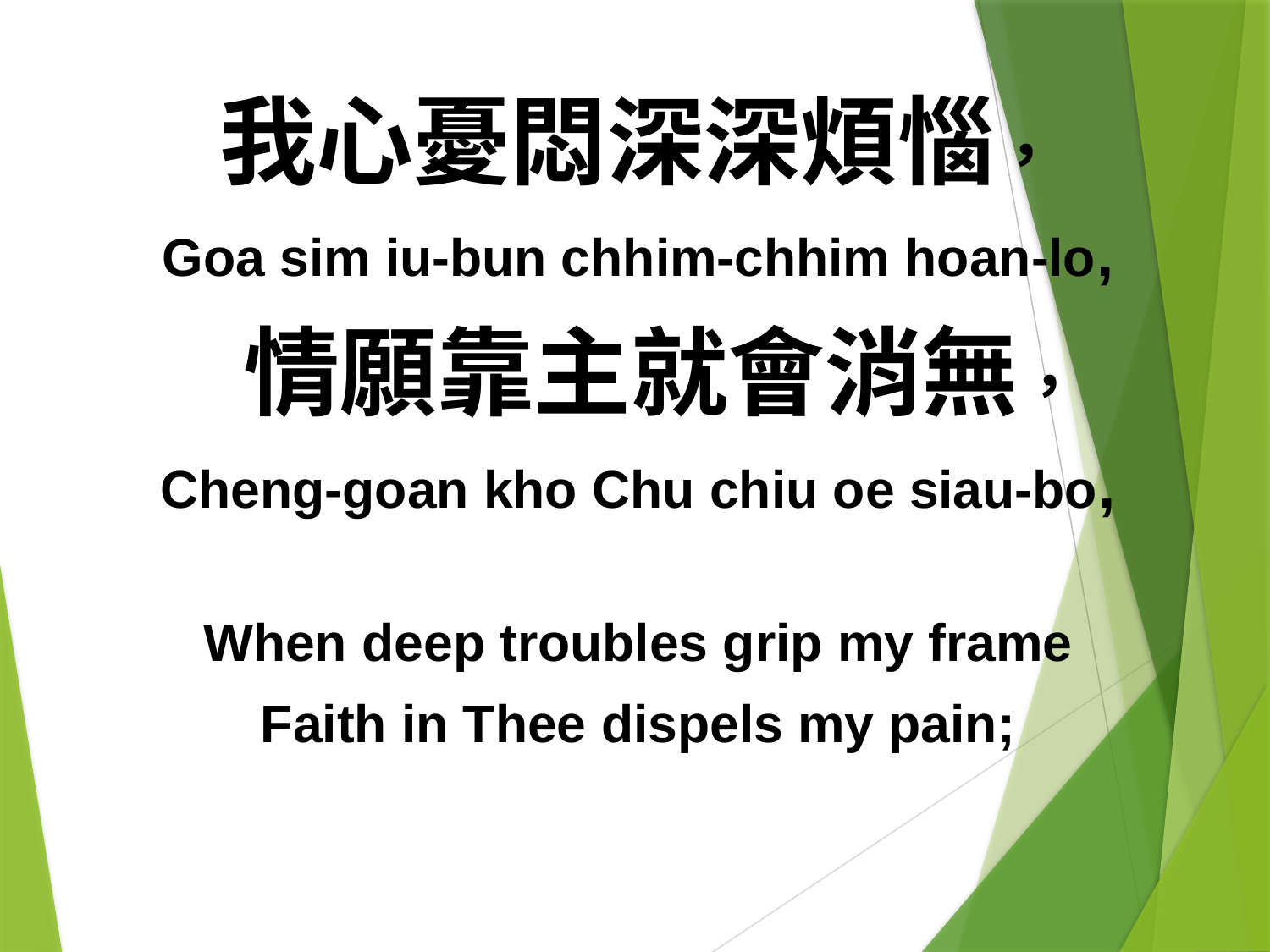

我心憂悶深深煩惱，
Goa sim iu-bun chhim-chhim hoan-lo,
 情願靠主就會消無，
Cheng-goan kho Chu chiu oe siau-bo,

When deep troubles grip my frame
Faith in Thee dispels my pain;